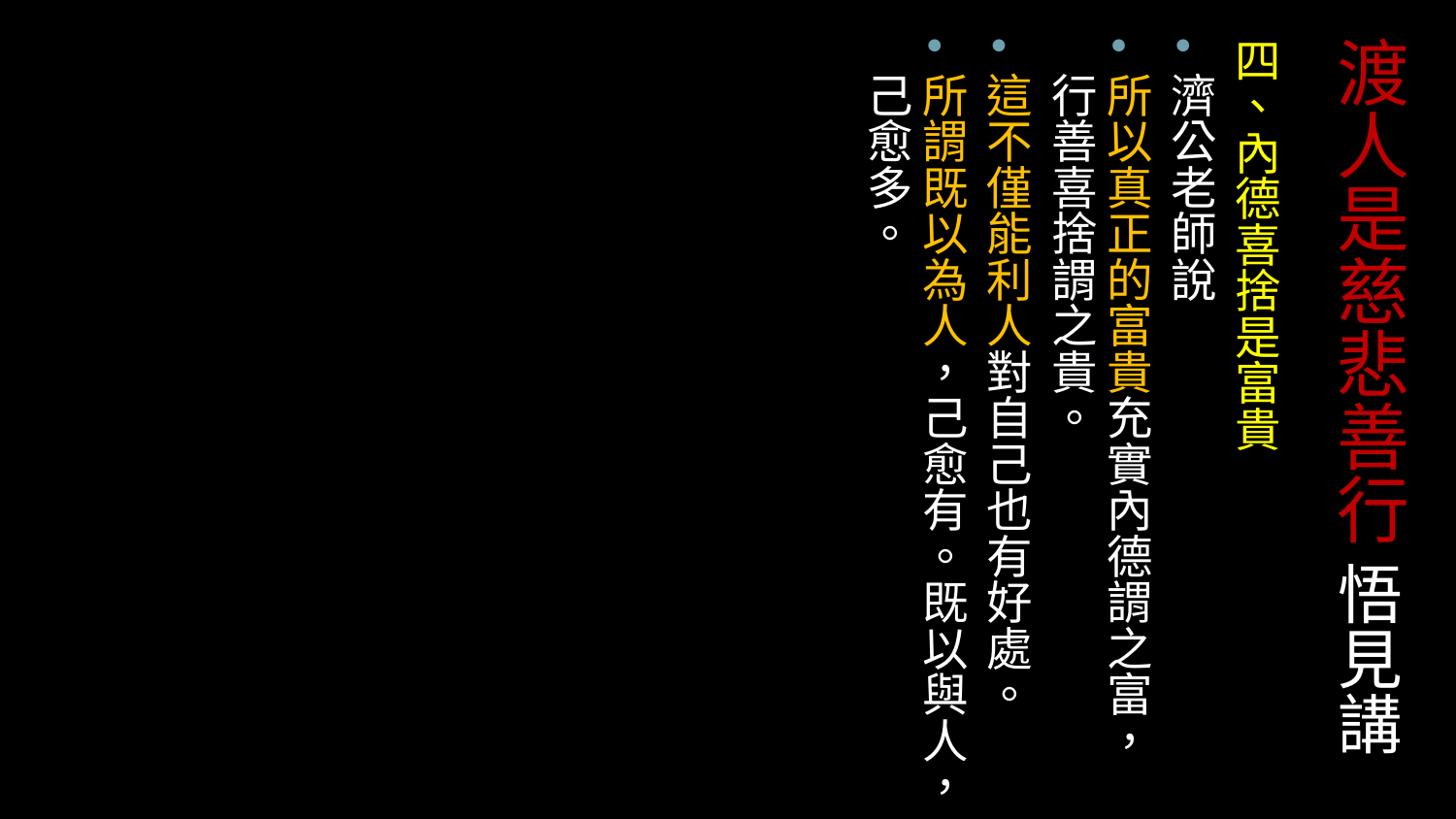

四、內德喜捨是富貴
濟公老師說
所以真正的富貴充實內德謂之富，行善喜捨謂之貴。
這不僅能利人對自己也有好處。
所謂既以為人，己愈有。既以與人，己愈多。

# 渡人是慈悲善行 悟見講